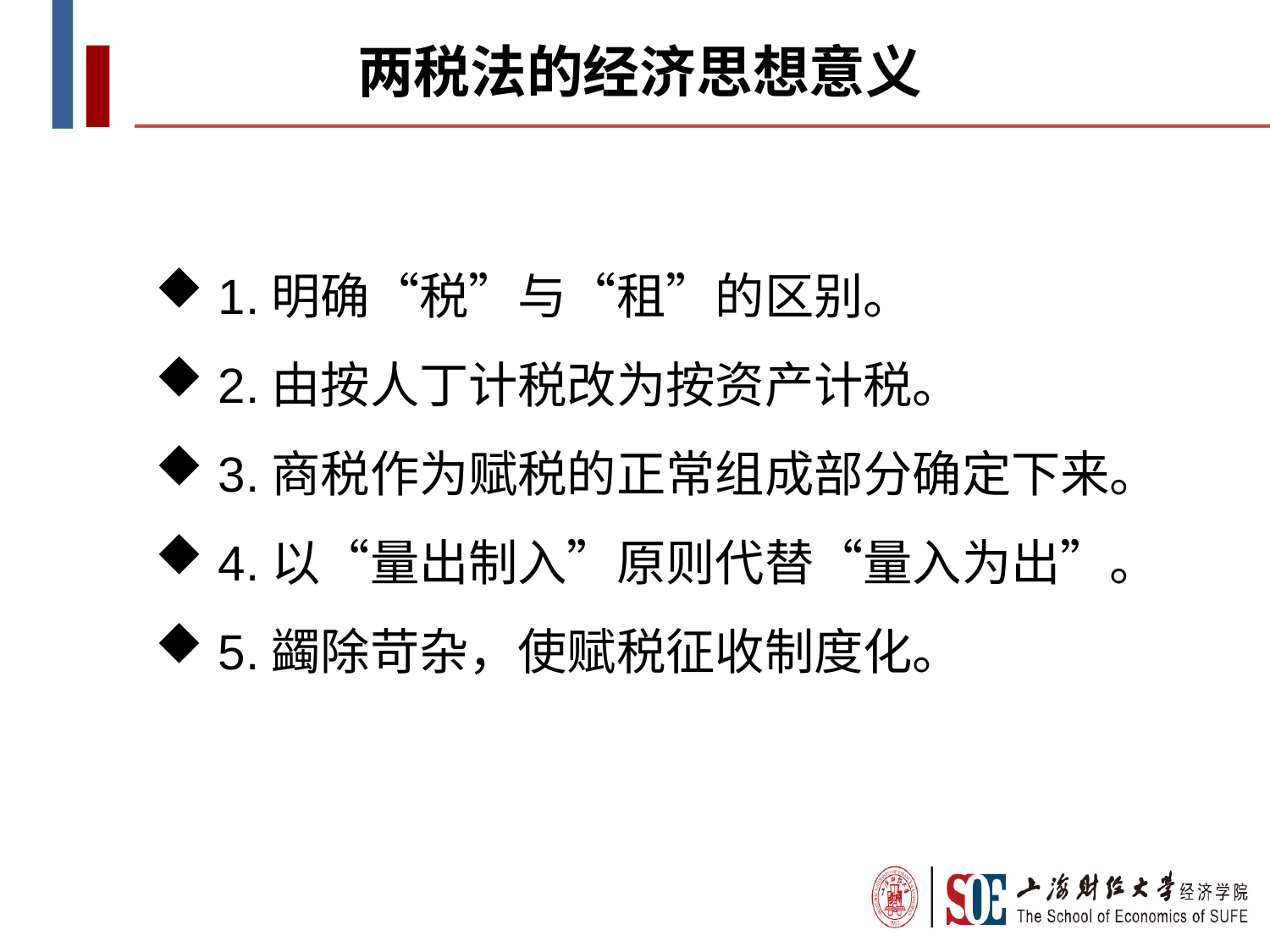

两税法的经济思想意义

1.明确“税”与“租”的区别。
2.由按人丁计税改为按资产计税。
3.商税作为赋税的正常组成部分确定下来。
4.以“量出制入”原则代替“量入为出”。
5.蠲除苛杂，使赋税征收制度化。